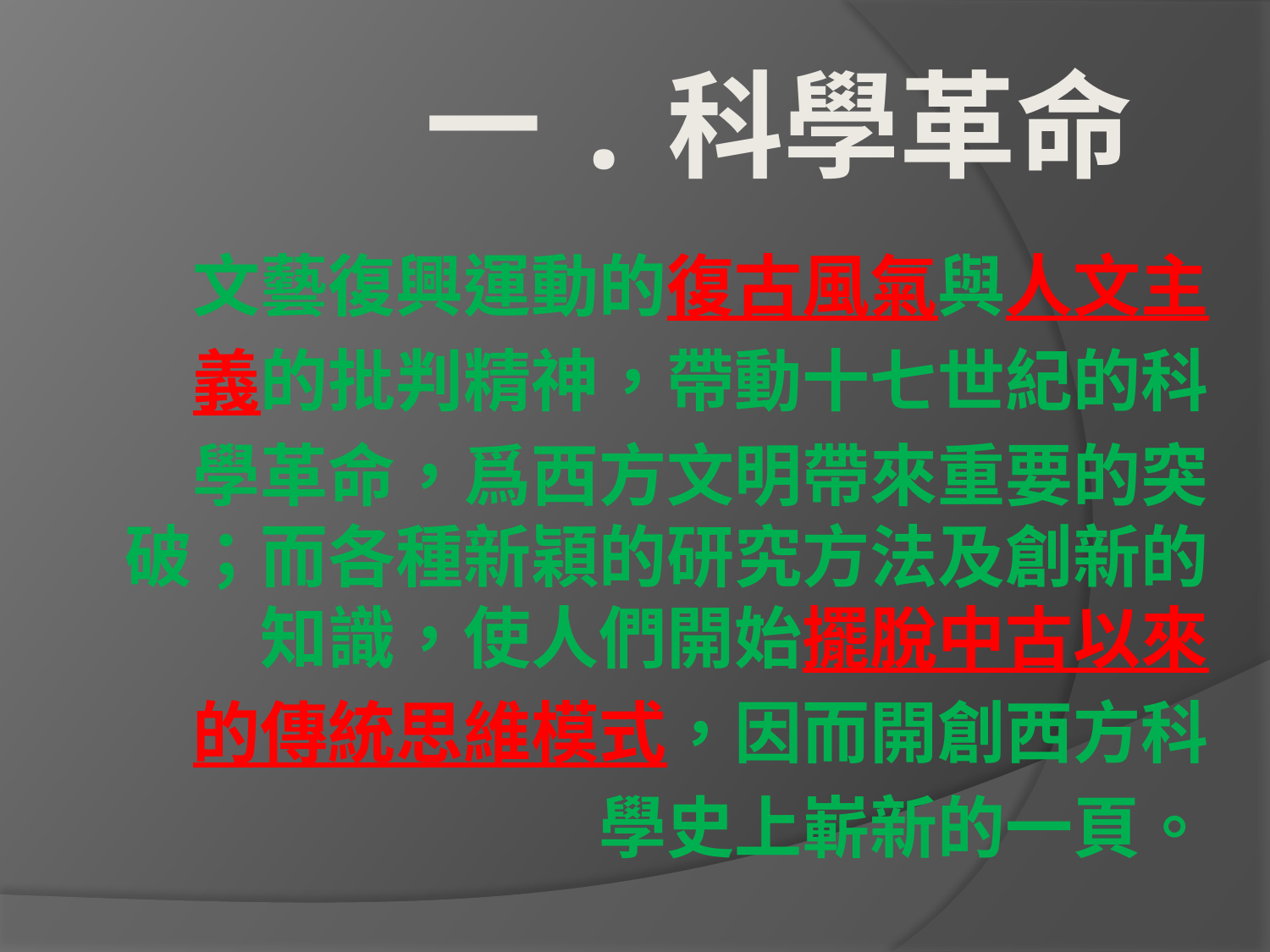

# 一.科學革命
 文藝復興運動的復古風氣與人文主
義的批判精神，帶動十七世紀的科
學革命，爲西方文明帶來重要的突破；而各種新穎的研究方法及創新的知識，使人們開始擺脫中古以來
的傳統思維模式，因而開創西方科
學史上嶄新的一頁。